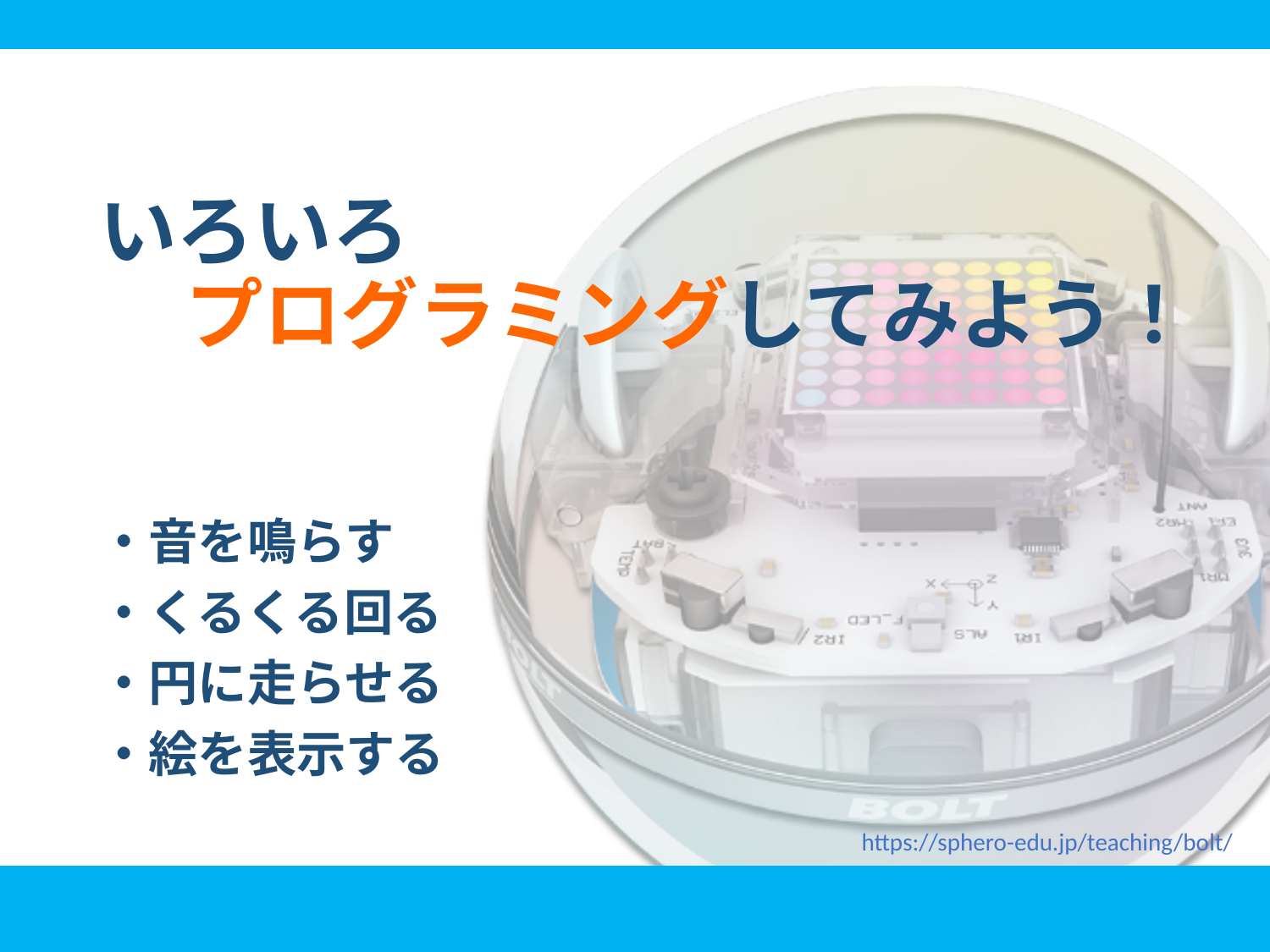

# いろいろ プログラミングしてみよう！
・音を鳴らす
・くるくる回る
・円に走らせる
・絵を表示する